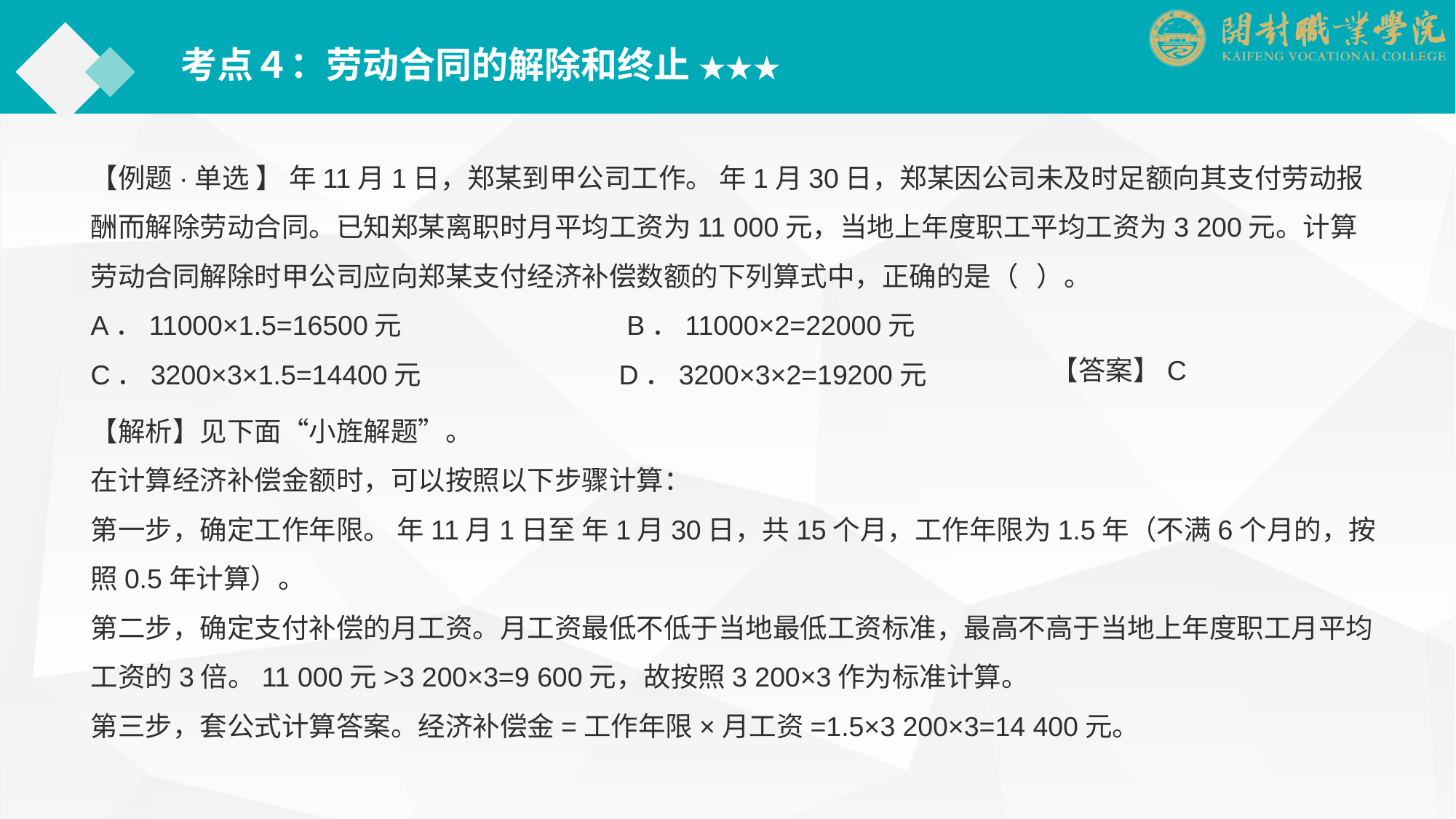

考点４：劳动合同的解除和终止 ★★★
【例题·单选 】 年11月1日，郑某到甲公司工作。 年1月30日，郑某因公司未及时足额向其支付劳动报酬而解除劳动合同。已知郑某离职时月平均工资为11 000元，当地上年度职工平均工资为3 200元。计算劳动合同解除时甲公司应向郑某支付经济补偿数额的下列算式中，正确的是（   ）。
A．11000×1.5=16500元　　　　　　　　B．11000×2=22000元
C．3200×3×1.5=14400元　　　　　　　D．3200×3×2=19200元
【答案】C
【解析】见下面“小旌解题”。
在计算经济补偿金额时，可以按照以下步骤计算：
第一步，确定工作年限。 年11月1日至 年1月30日，共15个月，工作年限为1.5年（不满6个月的，按照0.5年计算）。
第二步，确定支付补偿的月工资。月工资最低不低于当地最低工资标准，最高不高于当地上年度职工月平均工资的3倍。11 000元>3 200×3=9 600元，故按照3 200×3作为标准计算。
第三步，套公式计算答案。经济补偿金=工作年限×月工资=1.5×3 200×3=14 400元。